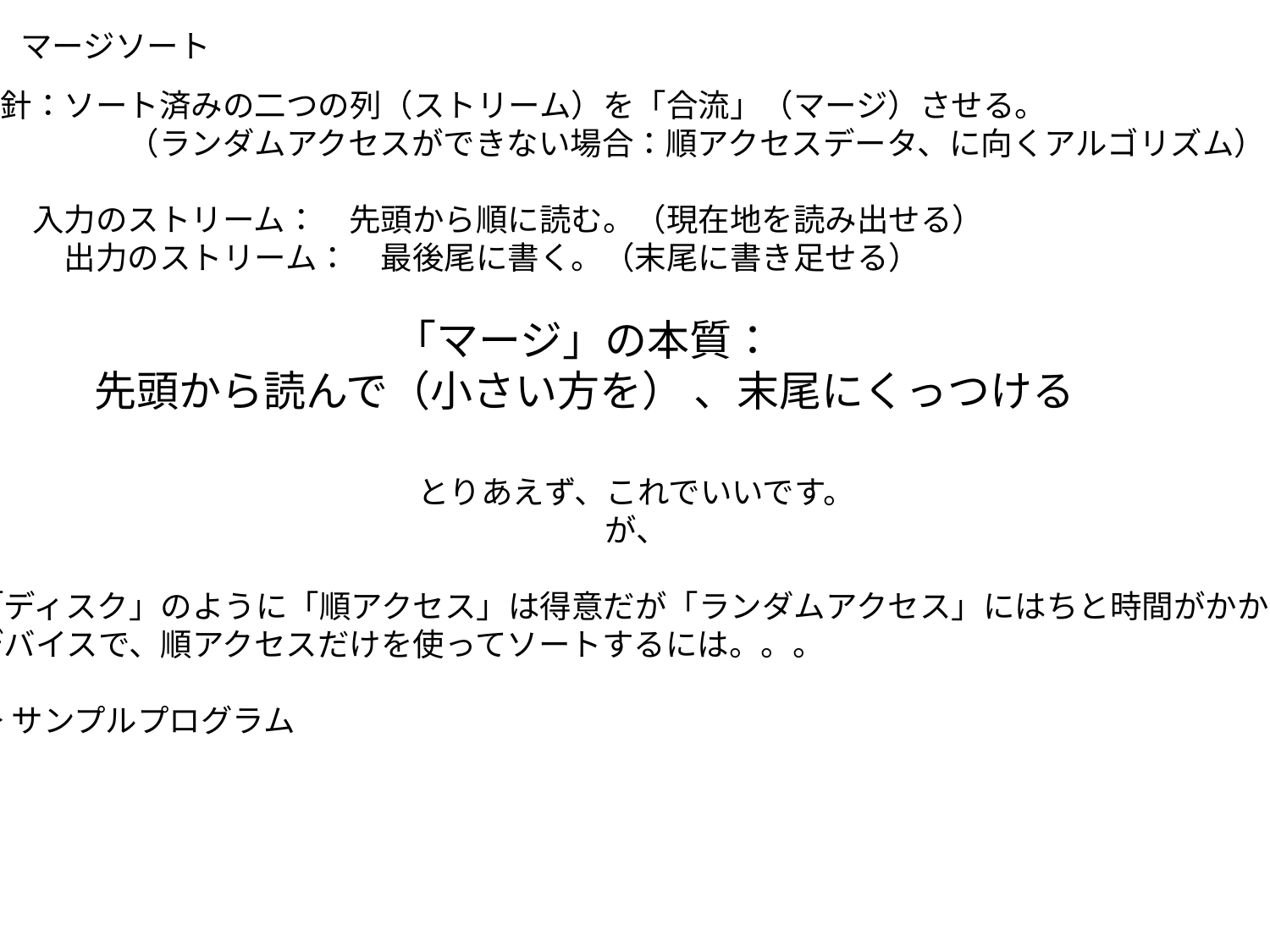

マージソート
解の方針：ソート済みの二つの列（ストリーム）を「合流」（マージ）させる。
　　　　　　　（ランダムアクセスができない場合：順アクセスデータ、に向くアルゴリズム）

補足：　入力のストリーム：　先頭から順に読む。（現在地を読み出せる）
　　　　　出力のストリーム：　最後尾に書く。（末尾に書き足せる）
「マージ」の本質：
先頭から読んで（小さい方を） 、末尾にくっつける
とりあえず、これでいいです。
が、

「ディスク」のように「順アクセス」は得意だが「ランダムアクセス」にはちと時間がかかる
デバイスで、順アクセスだけを使ってソートするには。。。

→サンプルプログラム